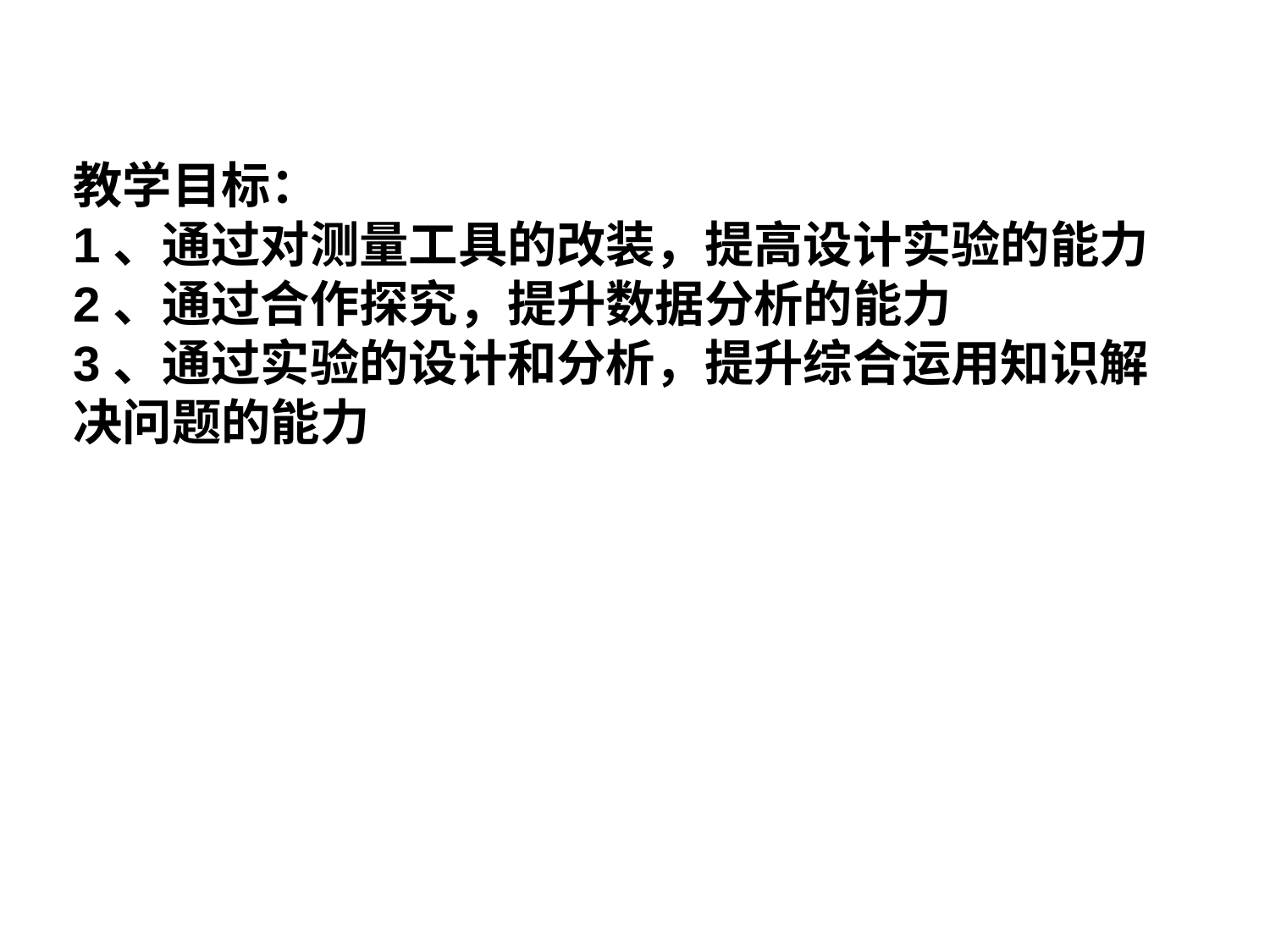

教学目标：
1、通过对测量工具的改装，提高设计实验的能力
2、通过合作探究，提升数据分析的能力
3、通过实验的设计和分析，提升综合运用知识解决问题的能力